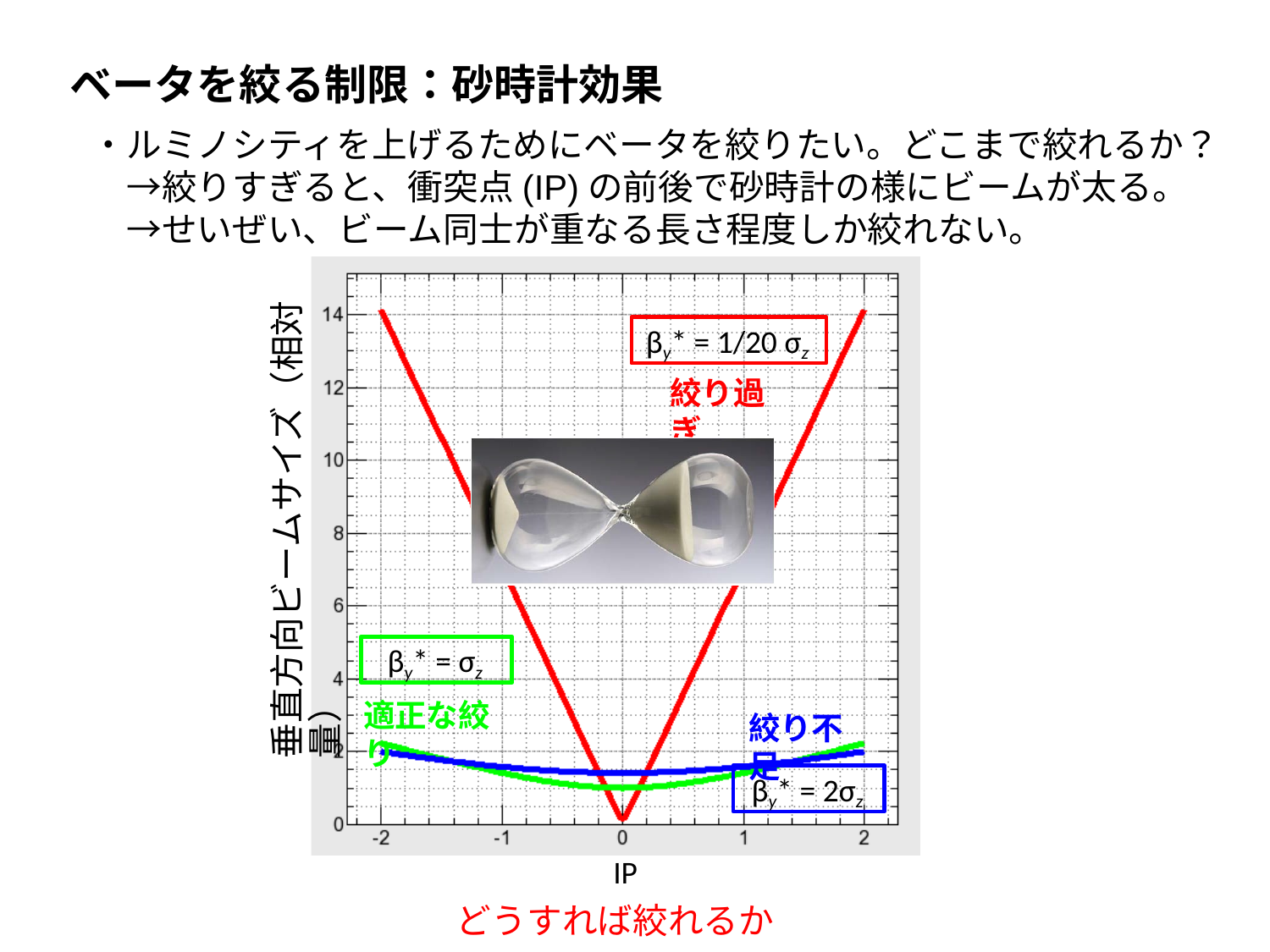

ベータを絞る制限：砂時計効果
・ルミノシティを上げるためにベータを絞りたい。どこまで絞れるか？
　→絞りすぎると、衝突点(IP)の前後で砂時計の様にビームが太る。
　→せいぜい、ビーム同士が重なる長さ程度しか絞れない。

垂直方向ビームサイズ（相対量）
βy* = 1/20 σz
絞り過ぎ

βy* = σz
適正な絞り
絞り不足
βy* = 2σz
IP
どうすれば絞れるか